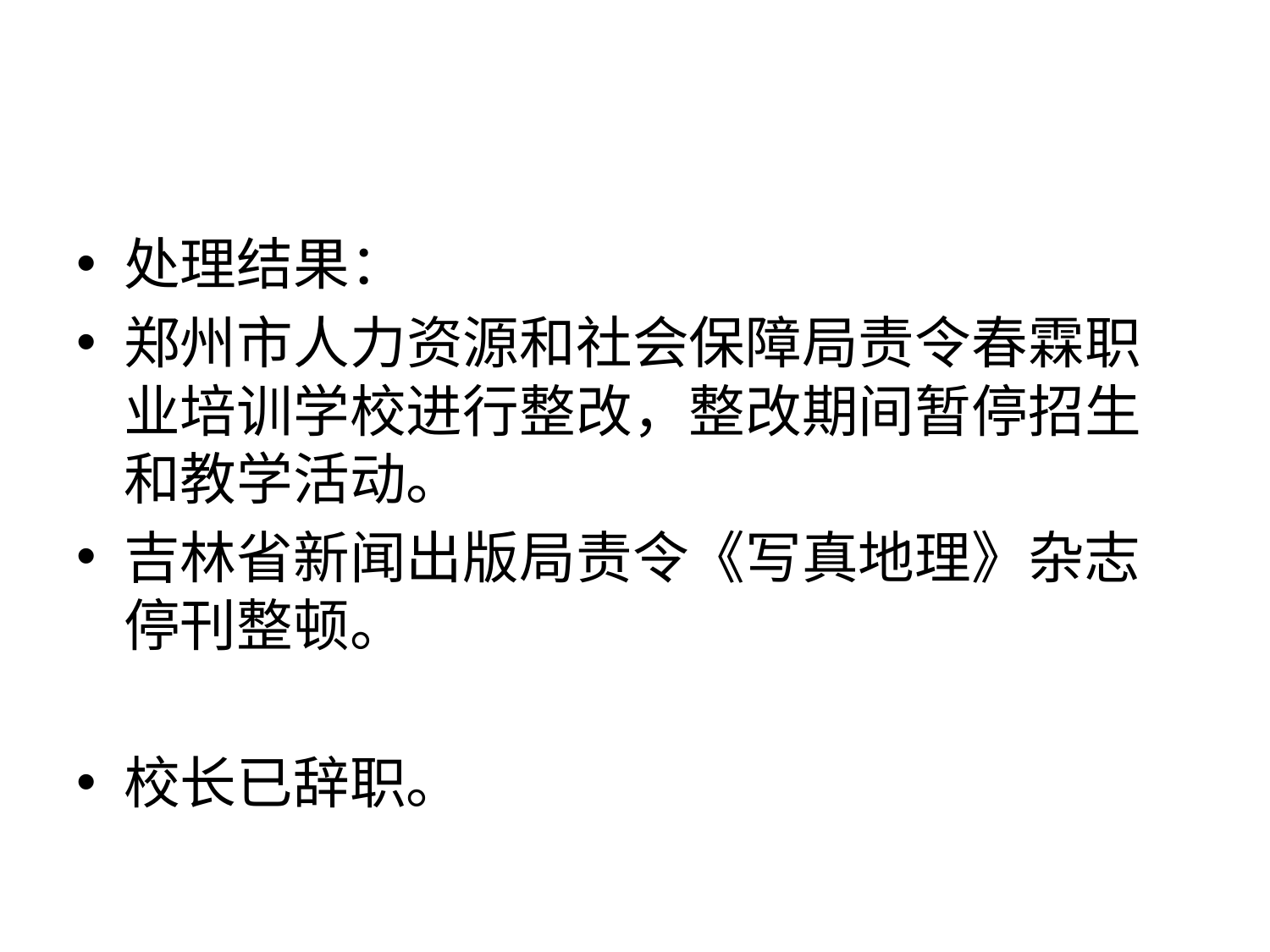

#
处理结果：
郑州市人力资源和社会保障局责令春霖职业培训学校进行整改，整改期间暂停招生和教学活动。
吉林省新闻出版局责令《写真地理》杂志停刊整顿。

校长已辞职。